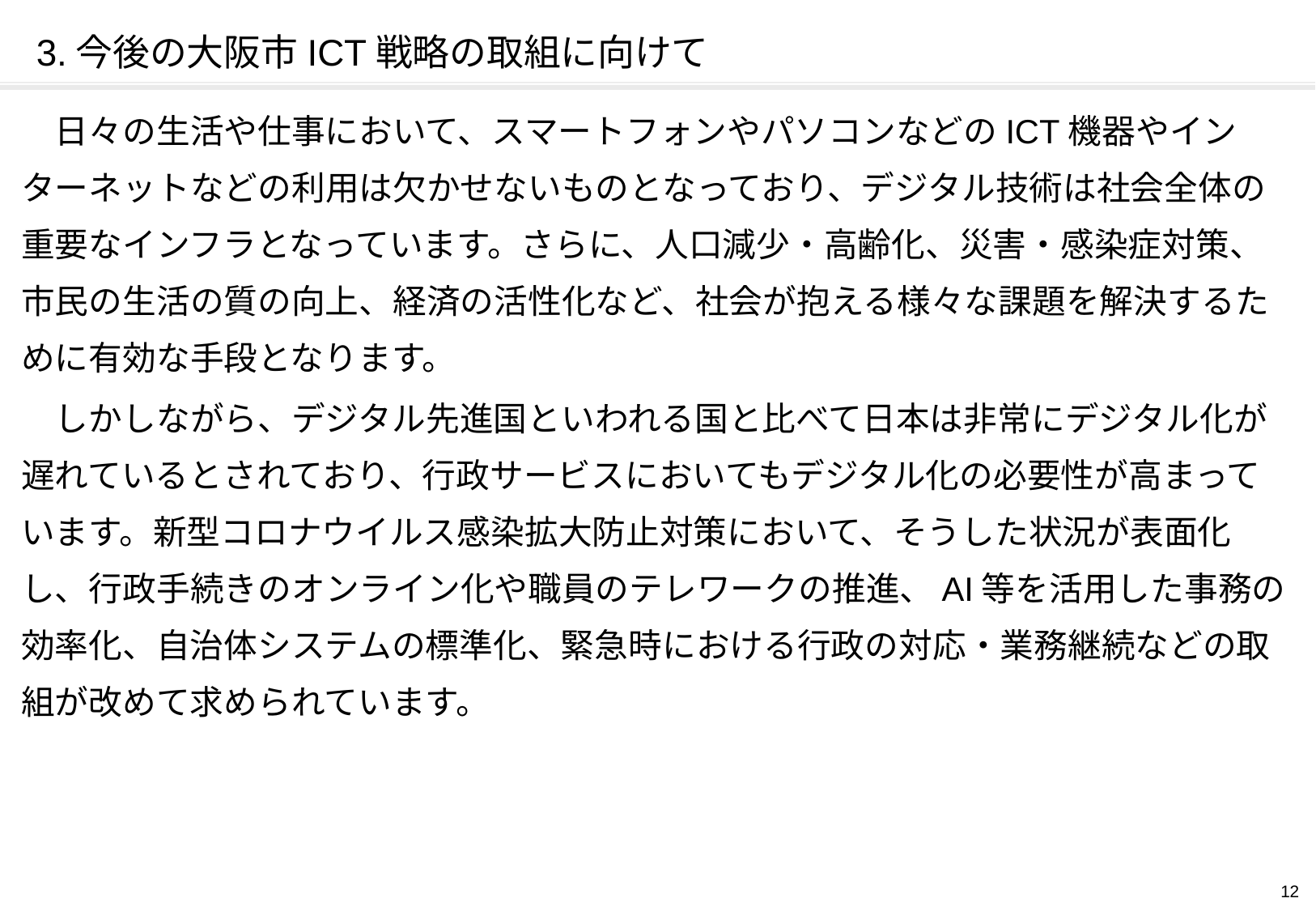

# 3.今後の大阪市ICT戦略の取組に向けて
　日々の生活や仕事において、スマートフォンやパソコンなどのICT機器やインターネットなどの利用は欠かせないものとなっており、デジタル技術は社会全体の重要なインフラとなっています。さらに、人口減少・高齢化、災害・感染症対策、市民の生活の質の向上、経済の活性化など、社会が抱える様々な課題を解決するために有効な手段となります。
　しかしながら、デジタル先進国といわれる国と比べて日本は非常にデジタル化が遅れているとされており、行政サービスにおいてもデジタル化の必要性が高まっています。新型コロナウイルス感染拡大防止対策において、そうした状況が表面化し、行政手続きのオンライン化や職員のテレワークの推進、AI等を活用した事務の効率化、自治体システムの標準化、緊急時における行政の対応・業務継続などの取組が改めて求められています。

12